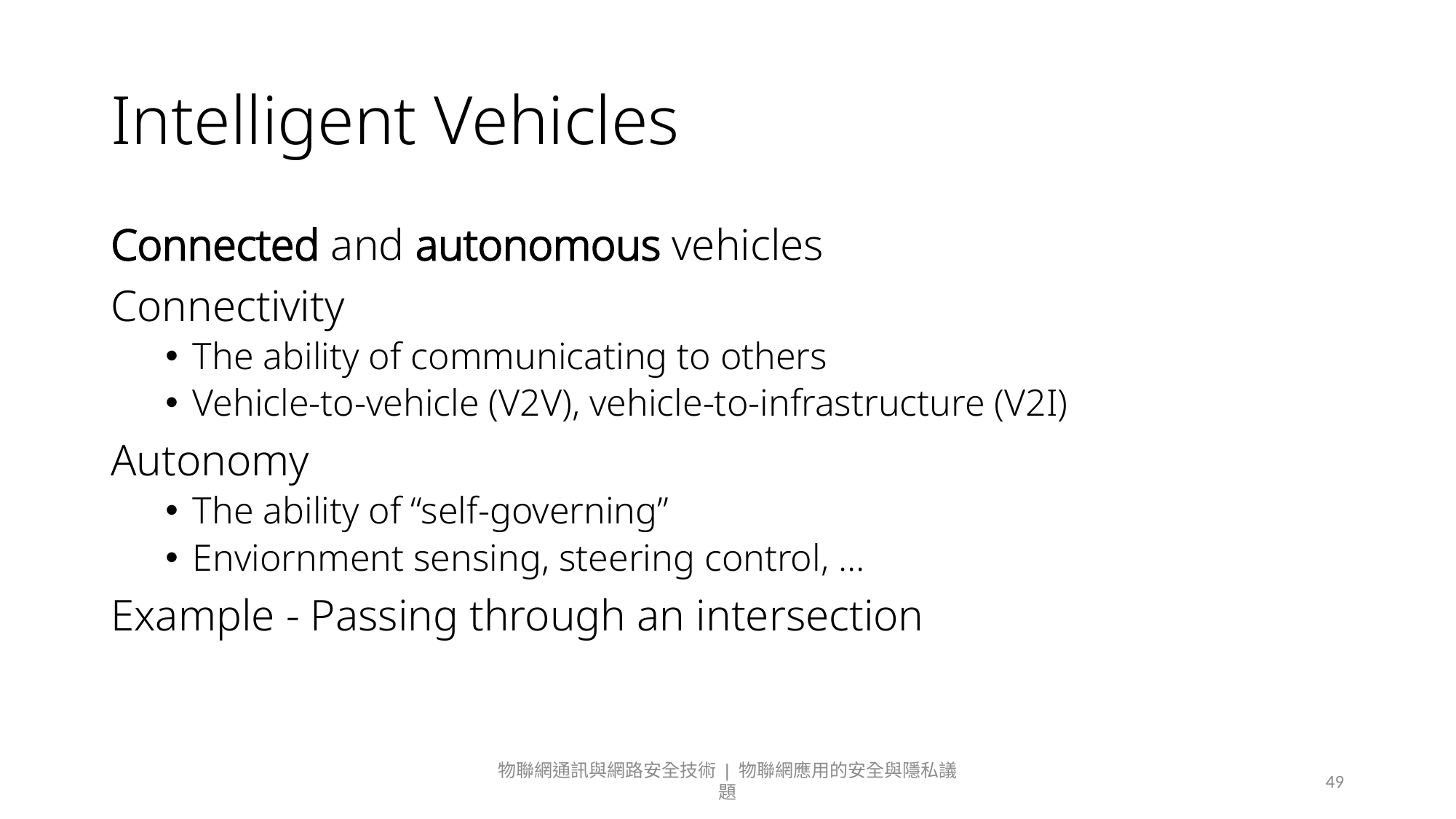

# Intelligent Vehicles
Connected and autonomous vehicles
Connectivity
The ability of communicating to others
Vehicle-to-vehicle (V2V), vehicle-to-infrastructure (V2I)
Autonomy
The ability of “self-governing”
Enviornment sensing, steering control, ...
Example - Passing through an intersection
物聯網通訊與網路安全技術 | 物聯網應用的安全與隱私議題
49